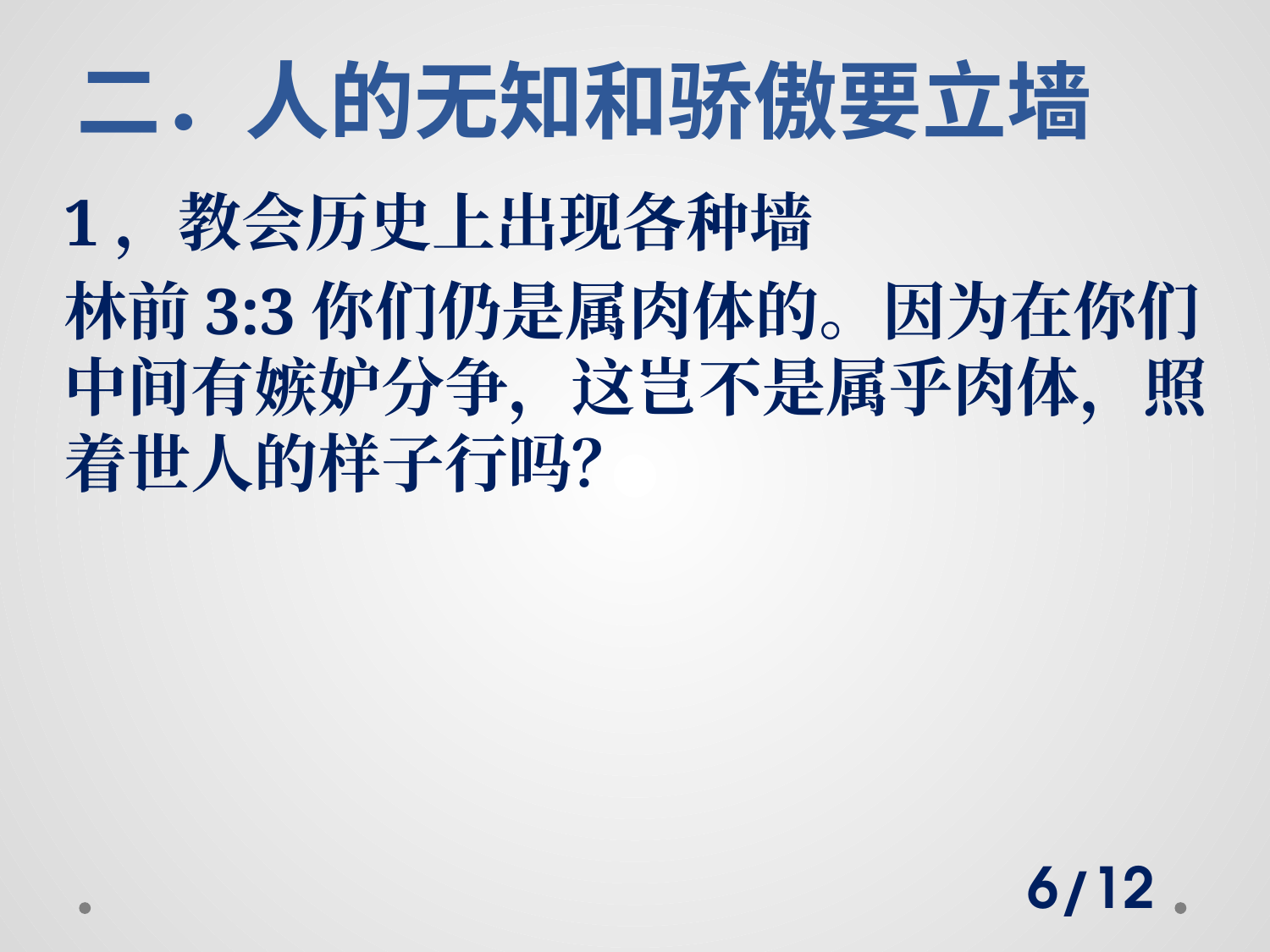

# 二．人的无知和骄傲要立墙
1，教会历史上出现各种墙
林前3:3你们仍是属肉体的。因为在你们中间有嫉妒分争，这岂不是属乎肉体，照着世人的样子行吗？
6/12